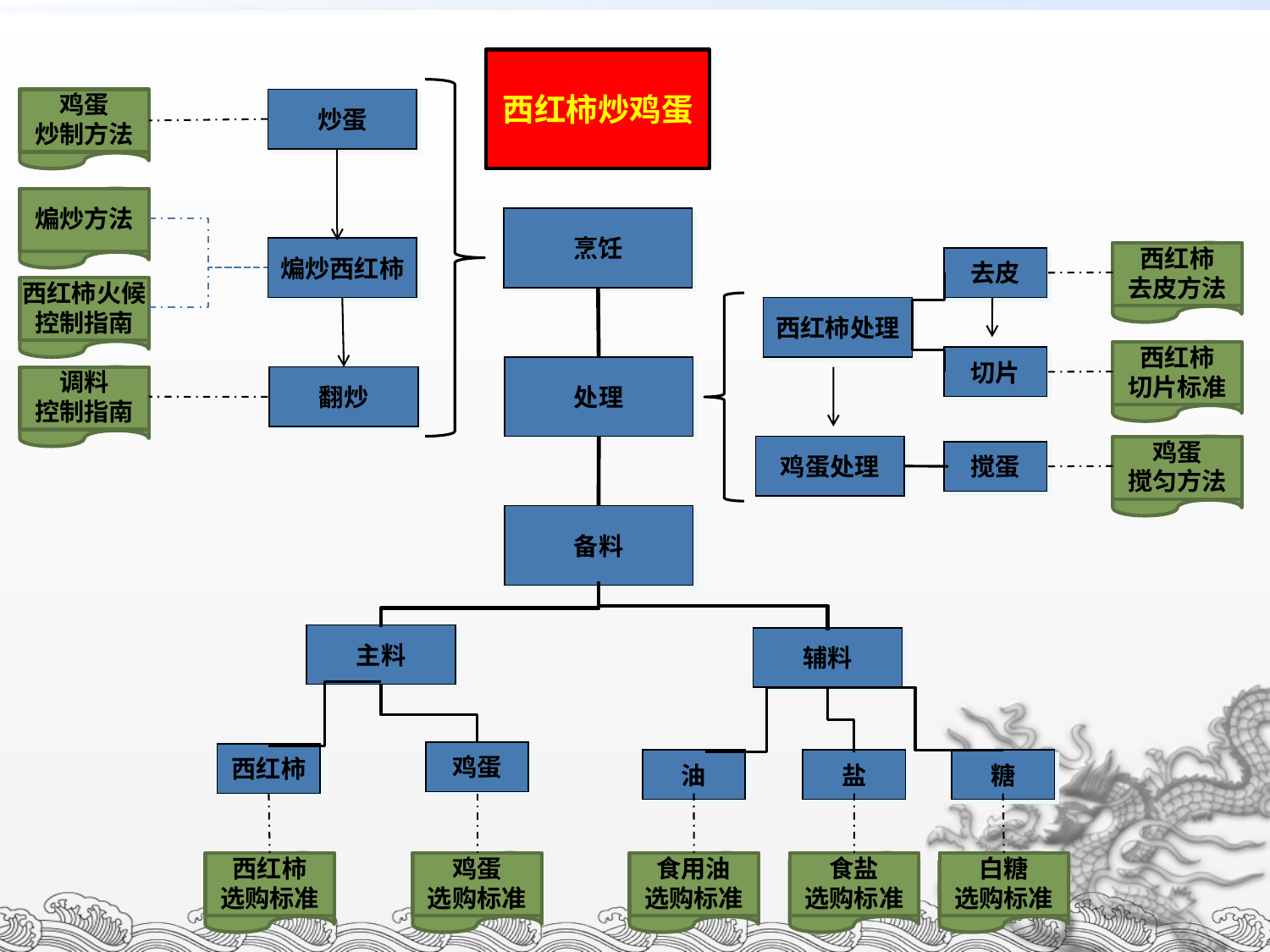

西红柿炒鸡蛋

鸡蛋
炒制方法

炒蛋

煸炒方法

烹饪

煸炒西红柿

西红柿
去皮方法

去皮

西红柿火候控制指南

西红柿处理

西红柿
切片标准

切片

处理

调料
控制指南

翻炒

鸡蛋处理

鸡蛋
搅匀方法

搅蛋

备料

主料

辅料

鸡蛋

西红柿

油

盐

糖

西红柿
选购标准

鸡蛋
选购标准

食用油
选购标准

食盐
选购标准

白糖
选购标准